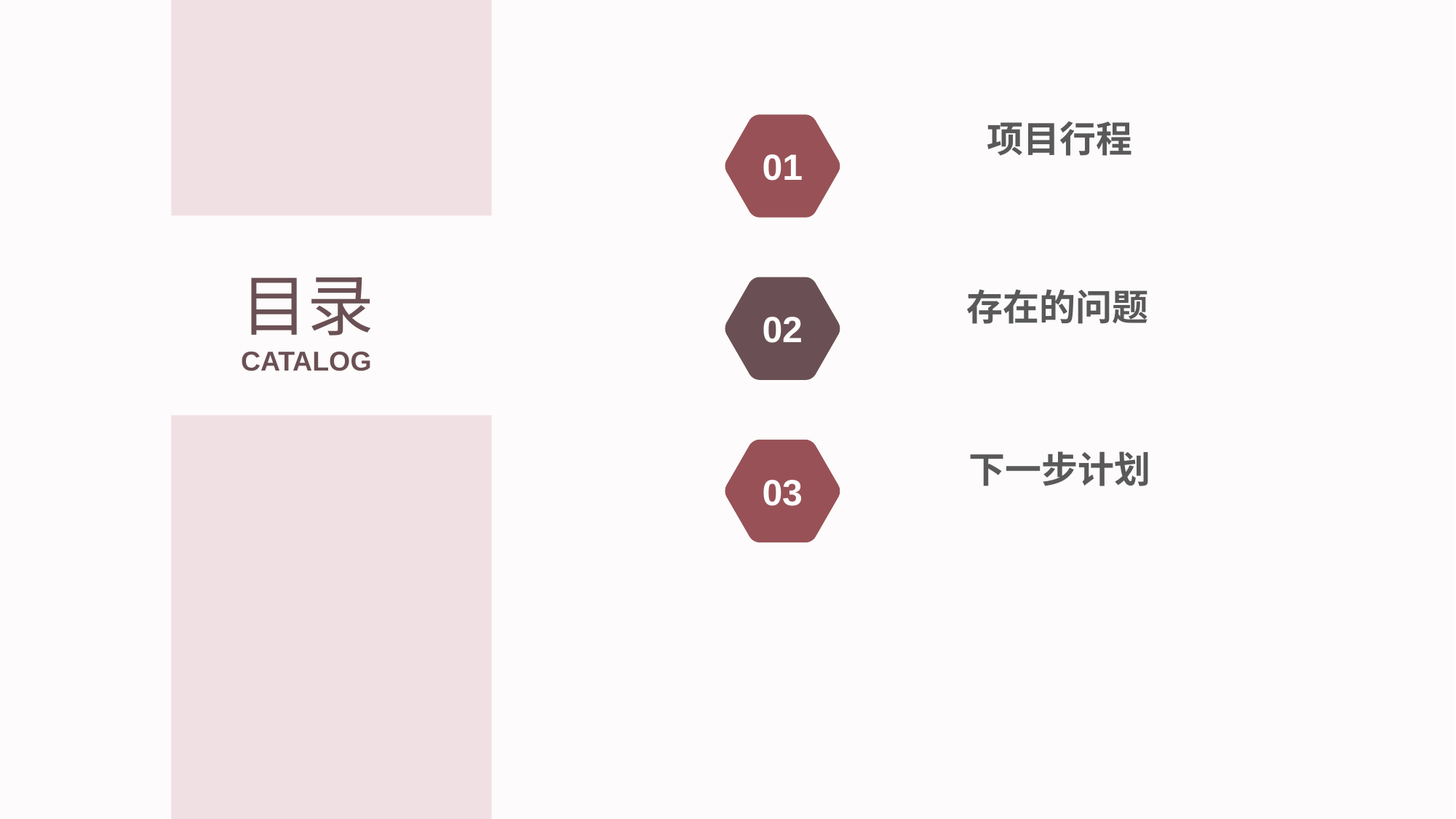

行业PPT模板http://www.1ppt.com/hangye/

01
项目行程
目录
CATALOG

02
存在的问题

03
下一步计划